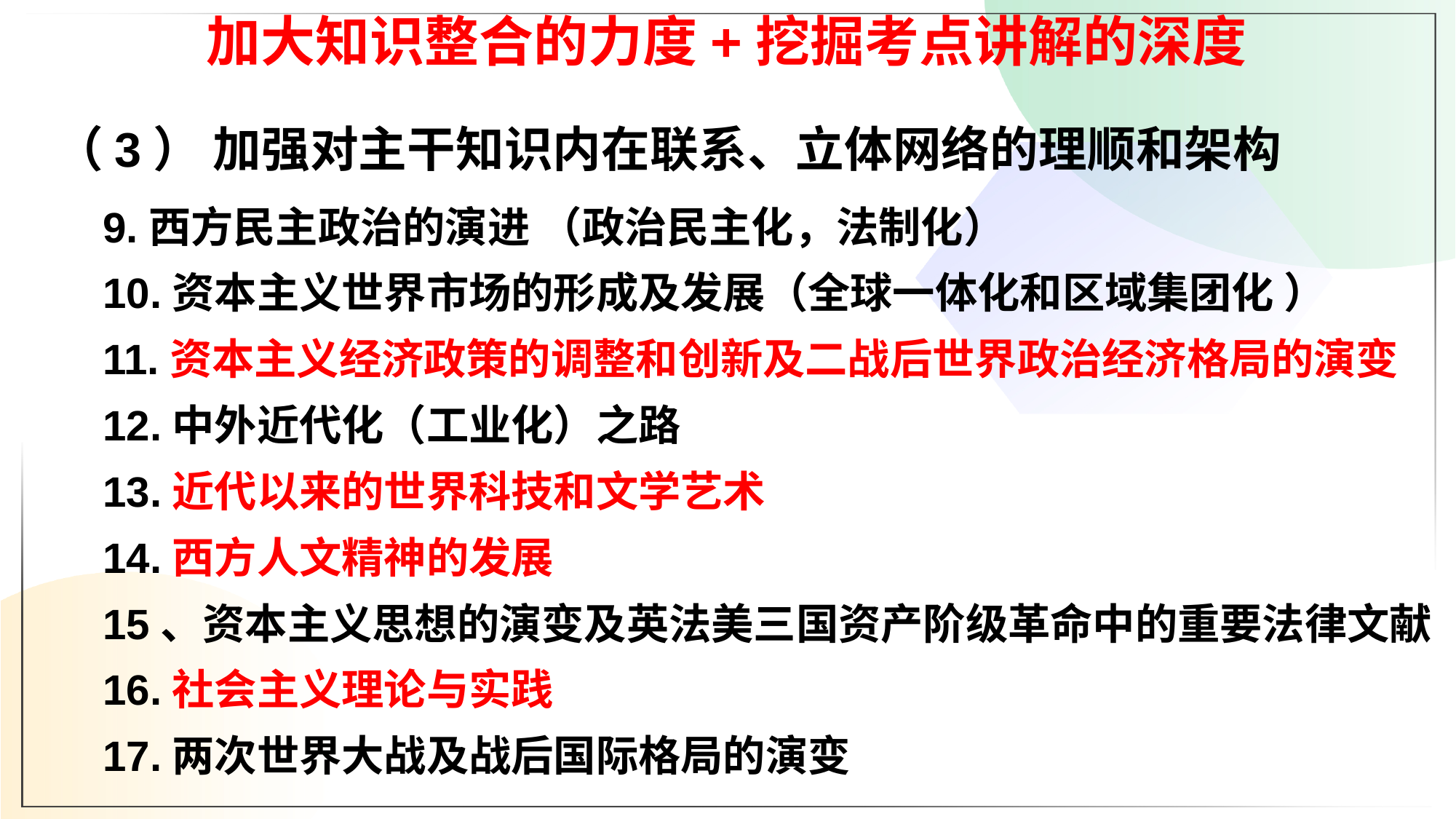

加大知识整合的力度+挖掘考点讲解的深度
（3） 加强对主干知识内在联系、立体网络的理顺和架构
9.西方民主政治的演进 （政治民主化，法制化）
10.资本主义世界市场的形成及发展（全球一体化和区域集团化 ）
11.资本主义经济政策的调整和创新及二战后世界政治经济格局的演变
12.中外近代化（工业化）之路
13.近代以来的世界科技和文学艺术
14.西方人文精神的发展
15、资本主义思想的演变及英法美三国资产阶级革命中的重要法律文献
16.社会主义理论与实践
17.两次世界大战及战后国际格局的演变